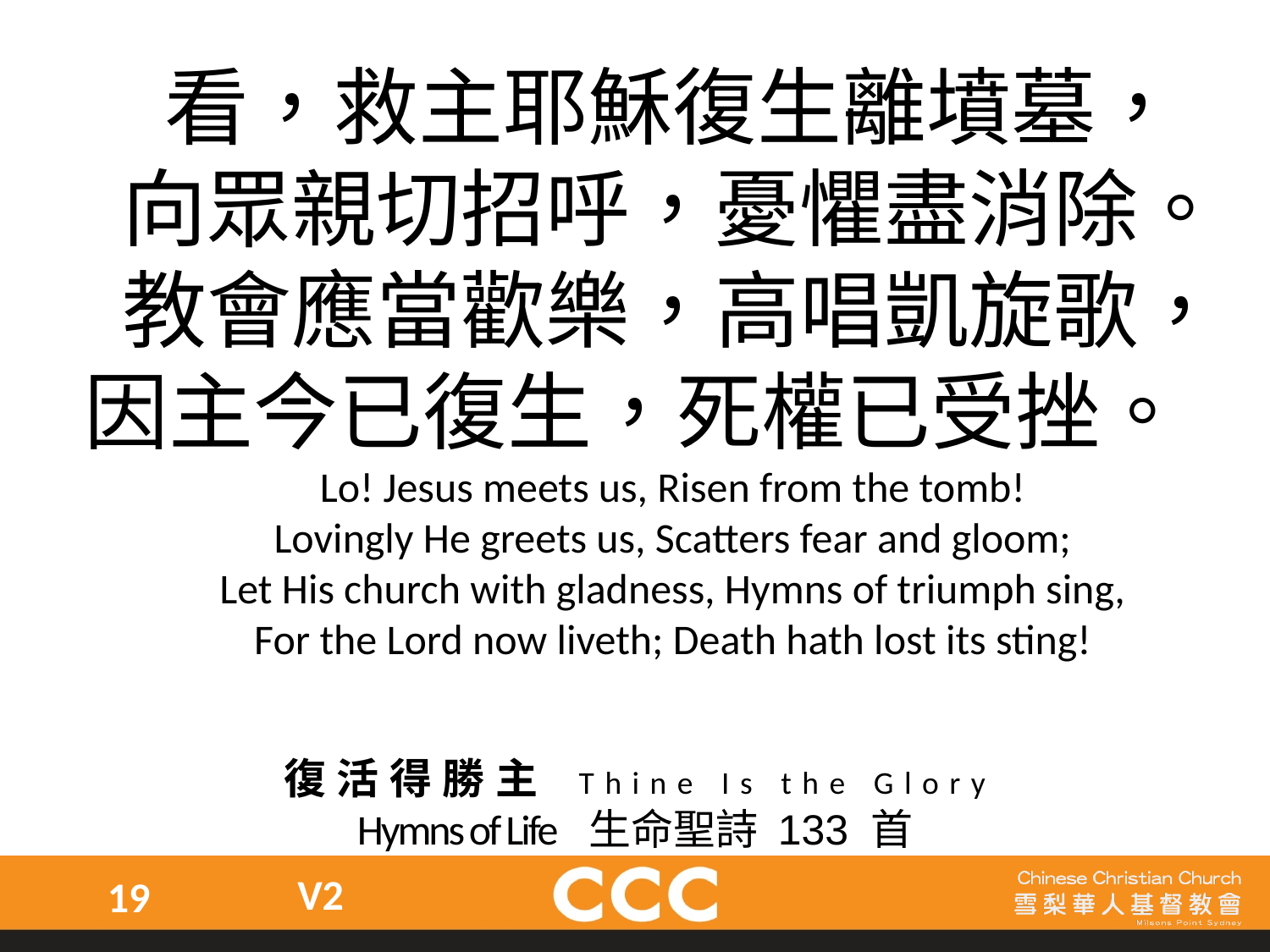

看，救主耶穌復生離墳墓，
向眾親切招呼，憂懼盡消除。
教會應當歡樂，高唱凱旋歌，因主今已復生，死權已受挫。
Lo! Jesus meets us, Risen from the tomb!
Lovingly He greets us, Scatters fear and gloom;
Let His church with gladness, Hymns of triumph sing,
For the Lord now liveth; Death hath lost its sting!
復活得勝主 Thine Is the Glory
Hymns of Life   生命聖詩 133 首
V2
19